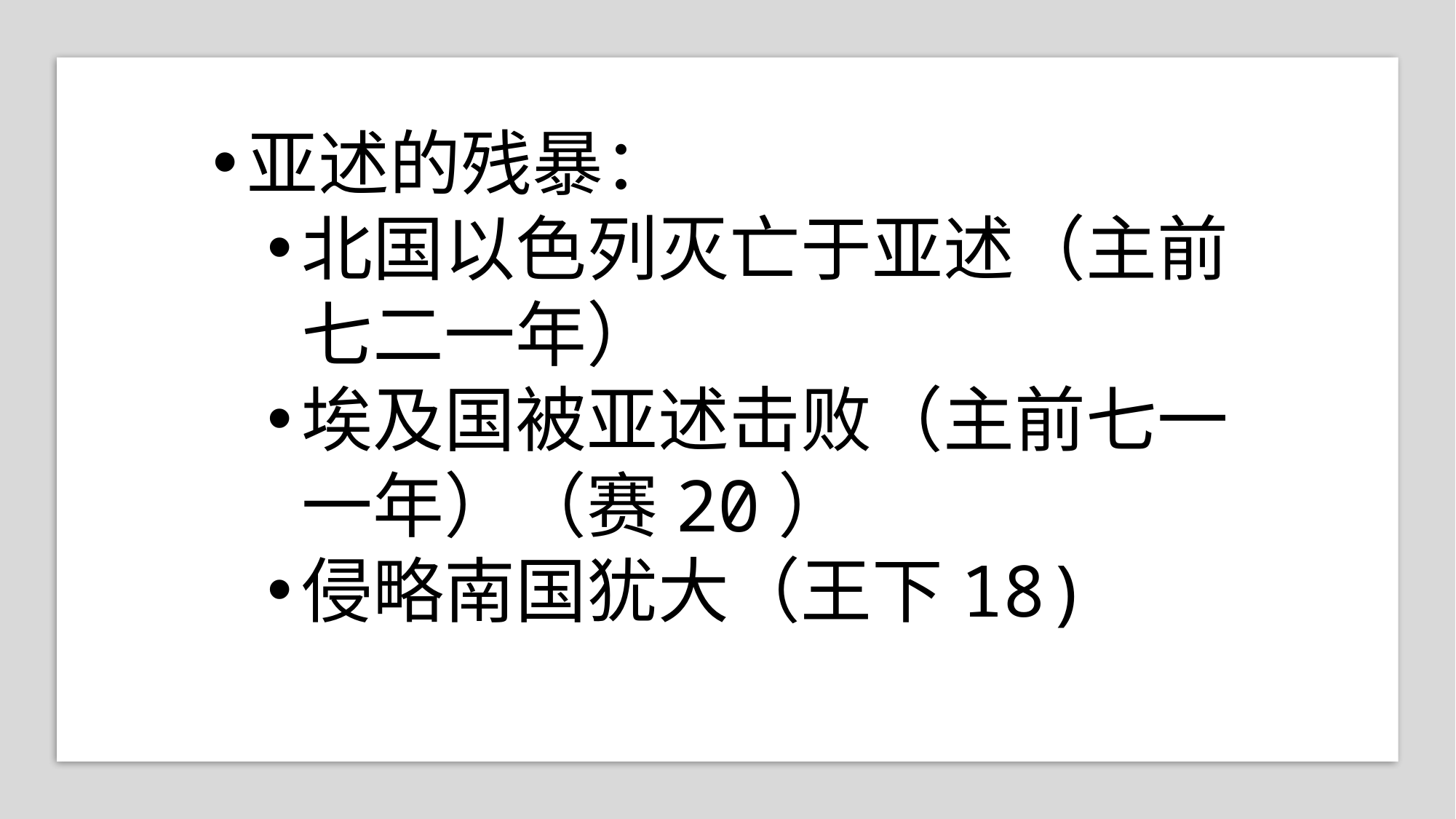

亚述的残暴：
北国以色列灭亡于亚述（主前七二一年）
埃及国被亚述击败（主前七一一年）（赛20）
侵略南国犹大（王下18)
3